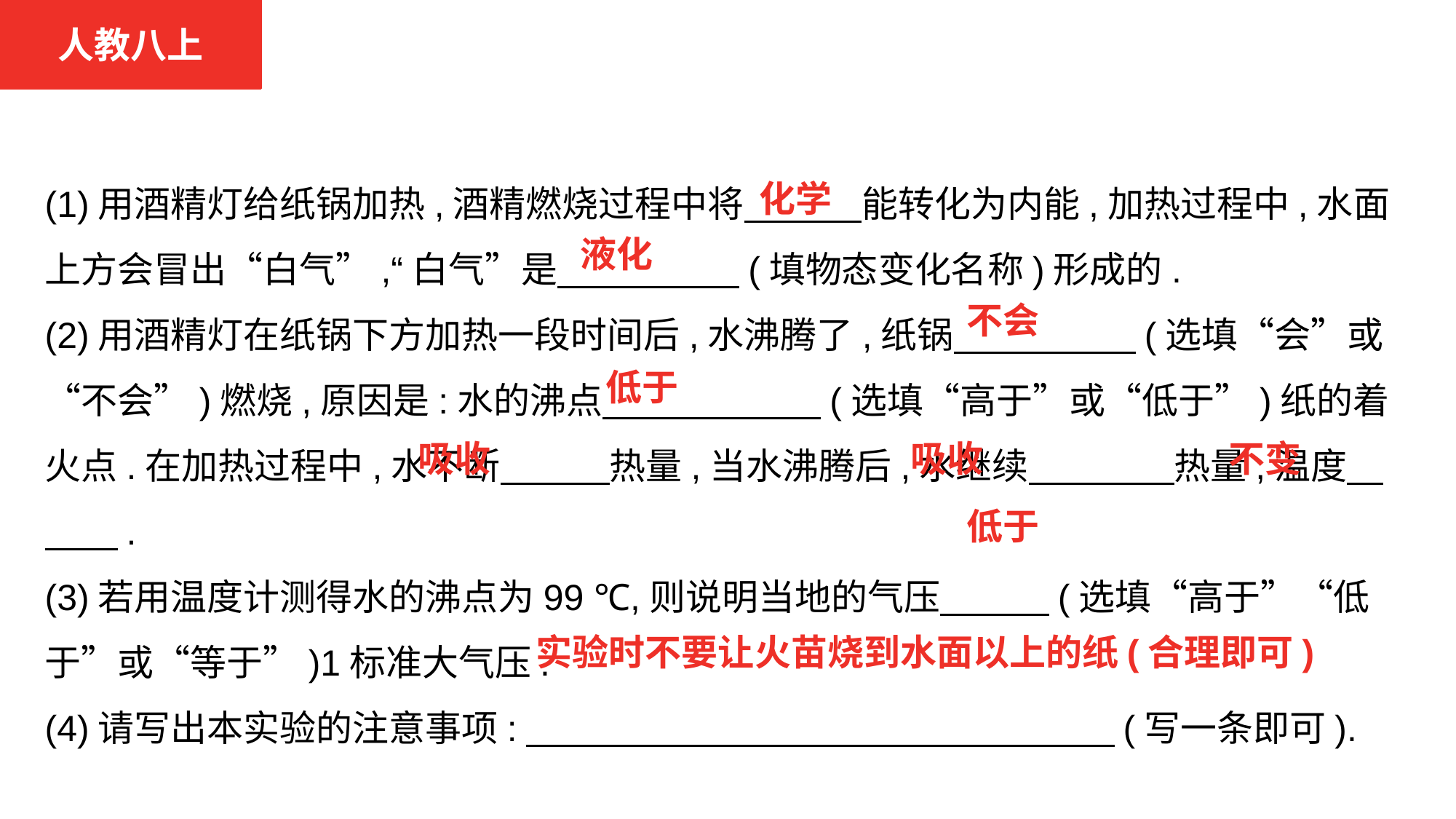

人教八上
(1)用酒精灯给纸锅加热,酒精燃烧过程中将　　　 能转化为内能,加热过程中,水面上方会冒出“白气”,“白气”是　　　　　(填物态变化名称)形成的.
(2)用酒精灯在纸锅下方加热一段时间后,水沸腾了,纸锅　　　　　(选填“会”或“不会”)燃烧,原因是:水的沸点　　　　　　(选填“高于”或“低于”)纸的着火点.在加热过程中,水不断　　　热量,当水沸腾后,水继续　　　　热量,温度　　　.
(3)若用温度计测得水的沸点为99 ℃,则说明当地的气压　　　(选填“高于”“低于”或“等于”)1标准大气压.
(4)请写出本实验的注意事项:　                       　　　　　　　　　　(写一条即可).
化学
液化
不会
低于
吸收
吸收
不变
低于
实验时不要让火苗烧到水面以上的纸(合理即可)